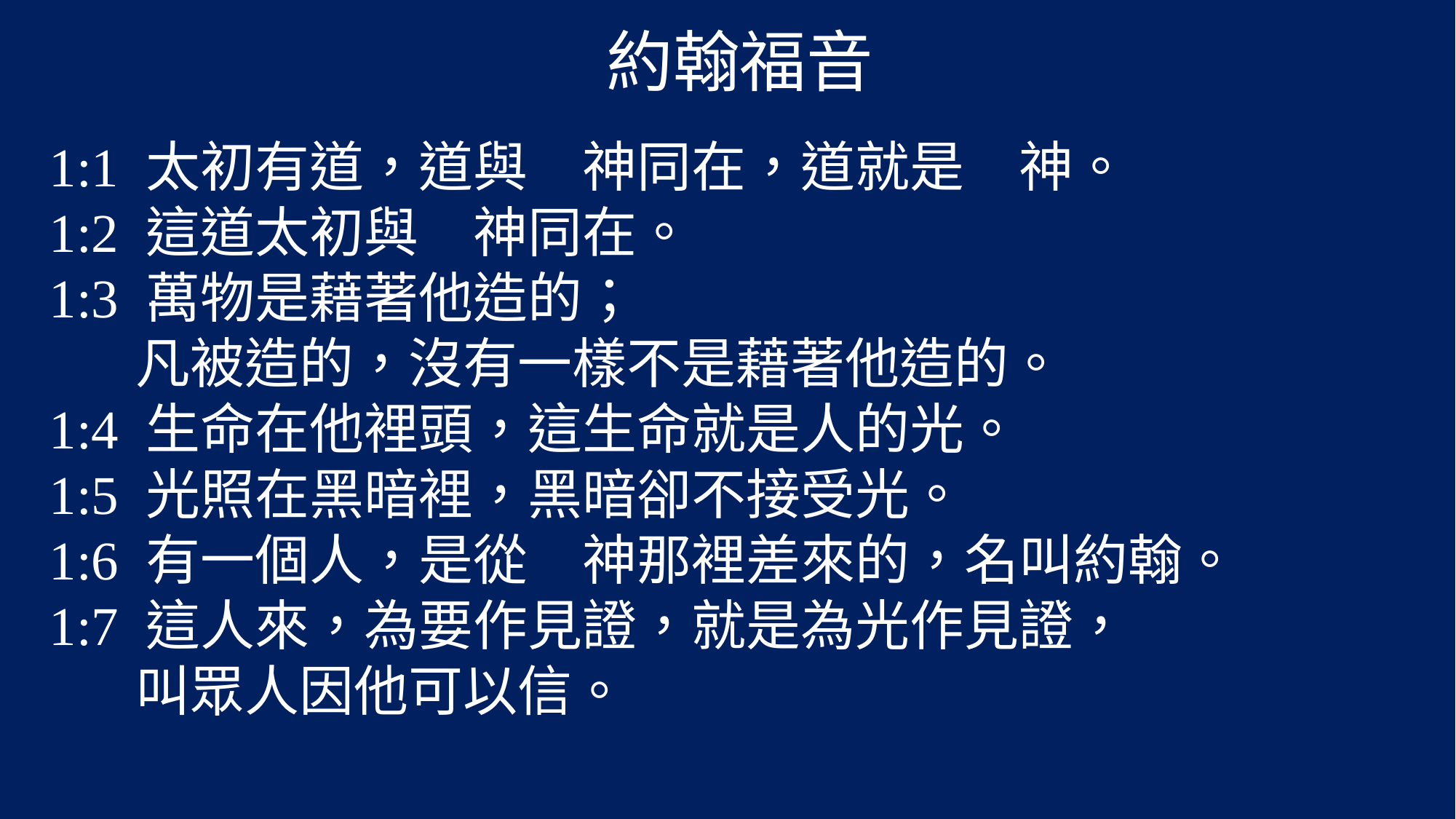

約翰福音

1:1 太初有道，道與　神同在，道就是　神。
1:2 這道太初與　神同在。
1:3 萬物是藉著他造的；
      凡被造的，沒有一樣不是藉著他造的。
1:4 生命在他裡頭，這生命就是人的光。
1:5 光照在黑暗裡，黑暗卻不接受光。
1:6 有一個人，是從　神那裡差來的，名叫約翰。
1:7 這人來，為要作見證，就是為光作見證，
      叫眾人因他可以信。